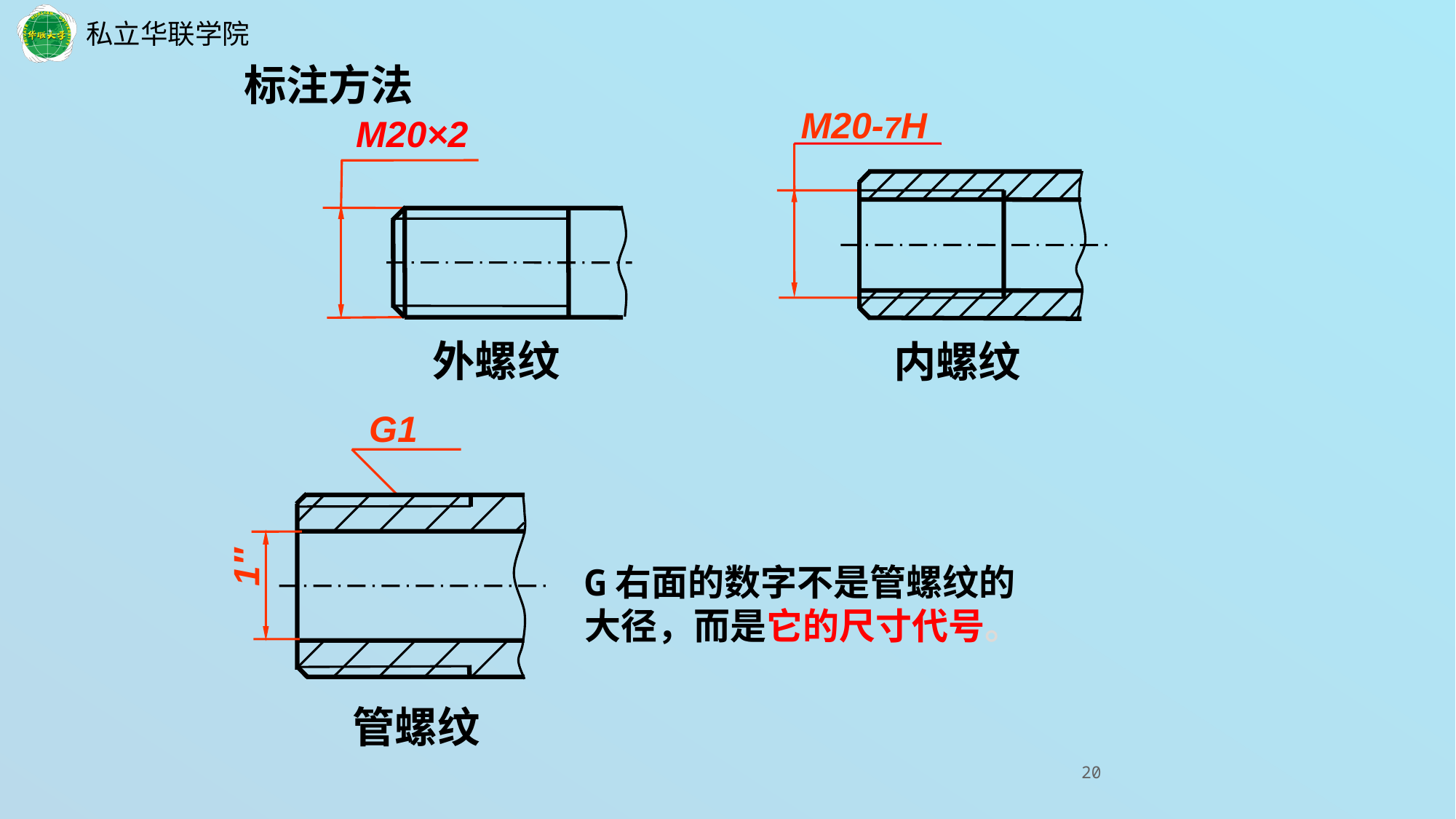

标注方法
M20-7H
M20×2

内螺纹

外螺纹

G1

管螺纹

1″

G右面的数字不是管螺纹的大径，而是它的尺寸代号。
20